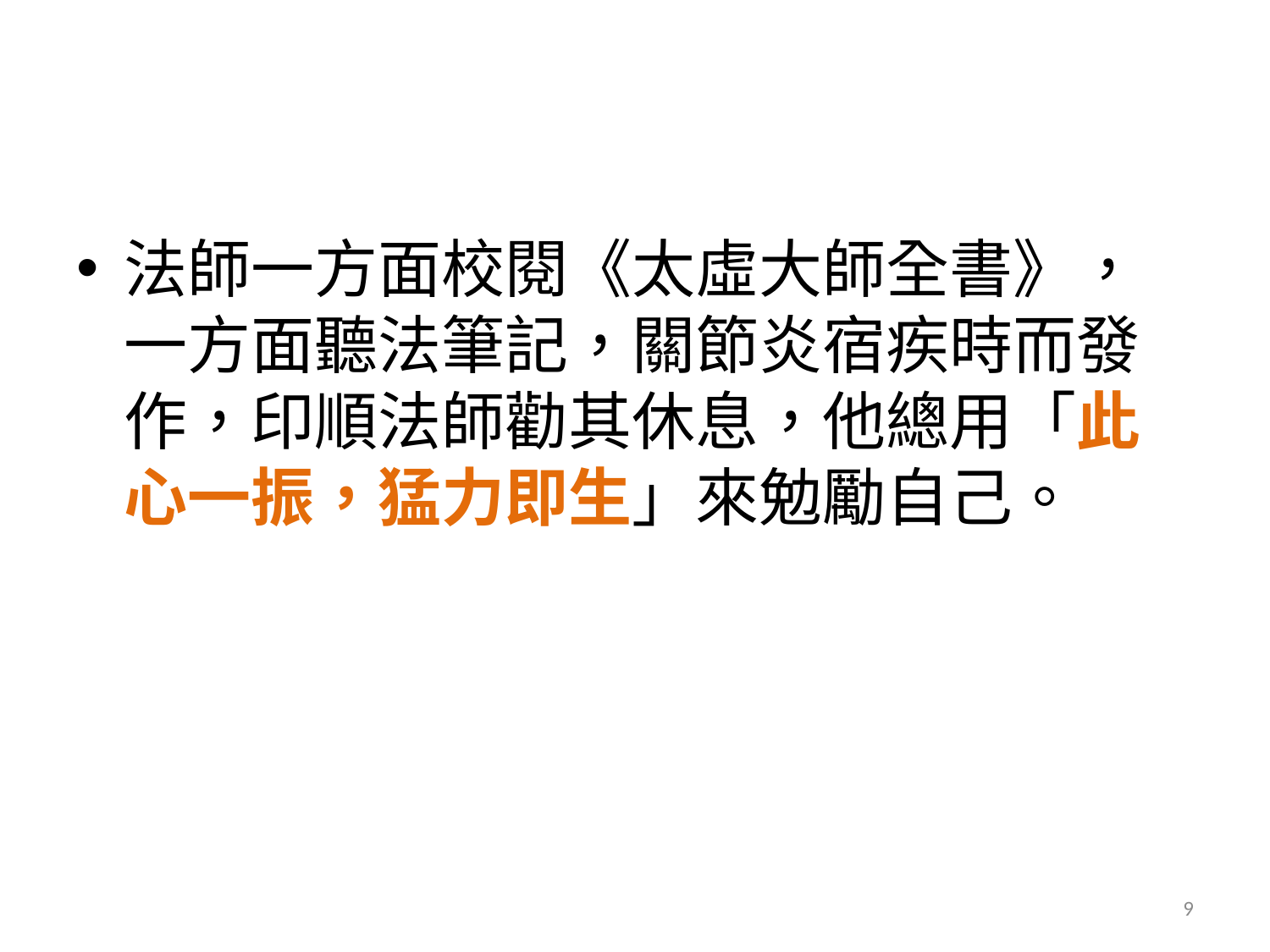

#
法師一方面校閱《太虛大師全書》，一方面聽法筆記，關節炎宿疾時而發作，印順法師勸其休息，他總用「此心一振，猛力即生」來勉勵自己。

9